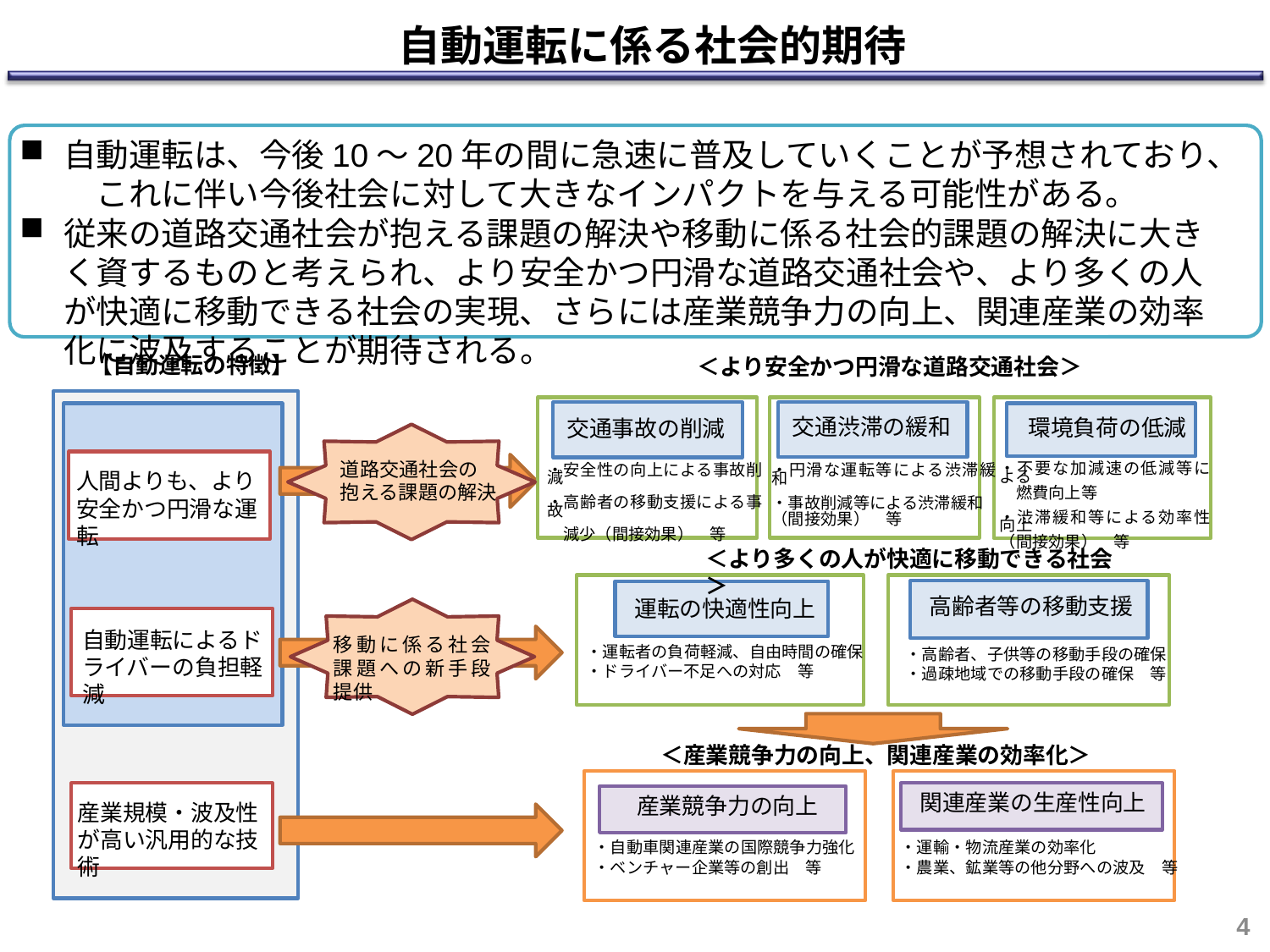

自動運転に係る社会的期待

自動運転は、今後10～20年の間に急速に普及していくことが予想されており、　これに伴い今後社会に対して大きなインパクトを与える可能性がある。
従来の道路交通社会が抱える課題の解決や移動に係る社会的課題の解決に大きく資するものと考えられ、より安全かつ円滑な道路交通社会や、より多くの人が快適に移動できる社会の実現、さらには産業競争力の向上、関連産業の効率化に波及することが期待される。
【自動運転の特徴】
＜より安全かつ円滑な道路交通社会＞

交通渋滞の緩和
環境負荷の低減

交通事故の削減

道路交通社会の
抱える課題の解決

人間よりも、より安全かつ円滑な運転
・不要な加減速の低減等による

　燃費向上等

・渋滞緩和等による効率性向上

（間接効果）　等

・安全性の向上による事故削減

・高齢者の移動支援による事故

　減少（間接効果）　等
・円滑な運転等による渋滞緩和

・事故削減等による渋滞緩和

（間接効果）　等
＜より多くの人が快適に移動できる社会＞

高齢者等の移動支援
運転の快適性向上

自動運転によるドライバーの負担軽減

移動に係る社会課題への新手段提供

・運転者の負荷軽減、自由時間の確保
・ドライバー不足への対応　等
・高齢者、子供等の移動手段の確保
・過疎地域での移動手段の確保　等

＜産業競争力の向上、関連産業の効率化＞

関連産業の生産性向上

産業競争力の向上

産業規模・波及性が高い汎用的な技術

・自動車関連産業の国際競争力強化
・ベンチャー企業等の創出　等
・運輸・物流産業の効率化
・農業、鉱業等の他分野への波及　等
4